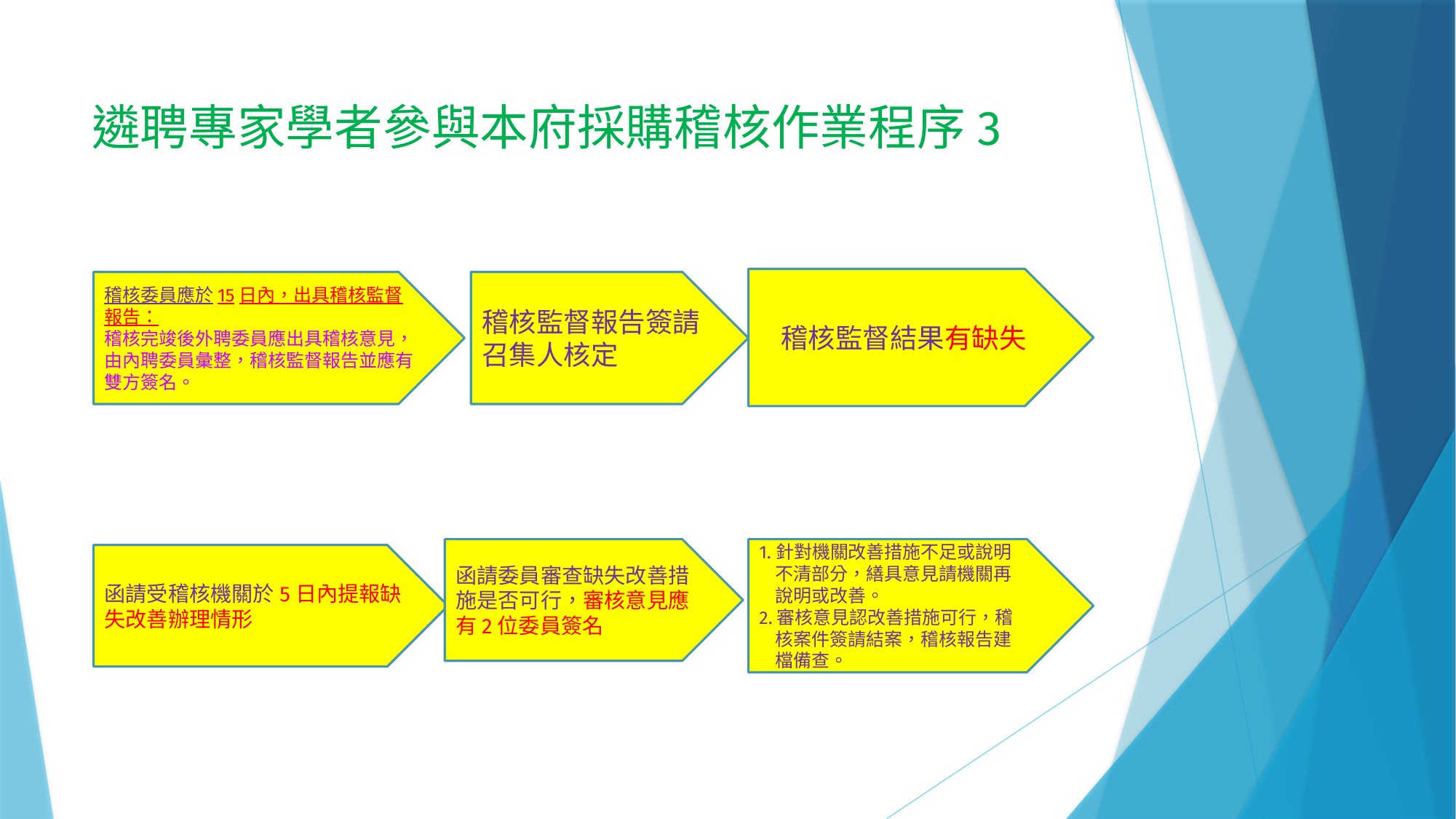

# 遴聘專家學者參與本府採購稽核作業程序3

稽核監督結果有缺失
稽核委員應於15日內，出具稽核監督報告：
稽核完竣後外聘委員應出具稽核意見，由內聘委員彙整，稽核監督報告並應有雙方簽名。
稽核監督報告簽請召集人核定
函請委員審查缺失改善措施是否可行，審核意見應有2位委員簽名
1.針對機關改善措施不足或說明
   不清部分，繕具意見請機關再
   說明或改善。
2.審核意見認改善措施可行，稽
   核案件簽請結案，稽核報告建
   檔備查。
函請受稽核機關於5日內提報缺失改善辦理情形